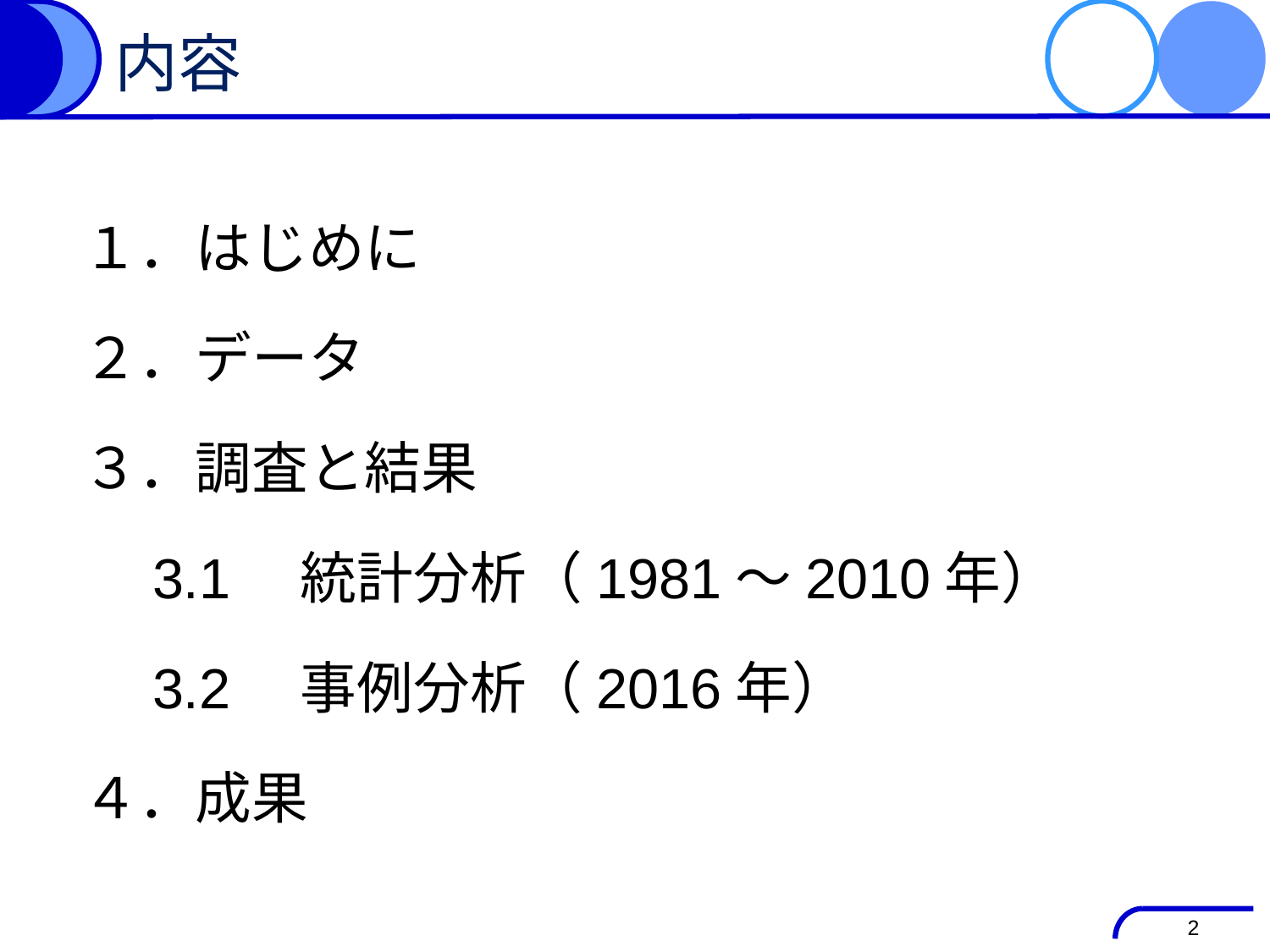

# 内容
１．はじめに
２．データ
３．調査と結果
　3.1　統計分析（1981～2010年）
　3.2　事例分析（2016年）
４．成果
2